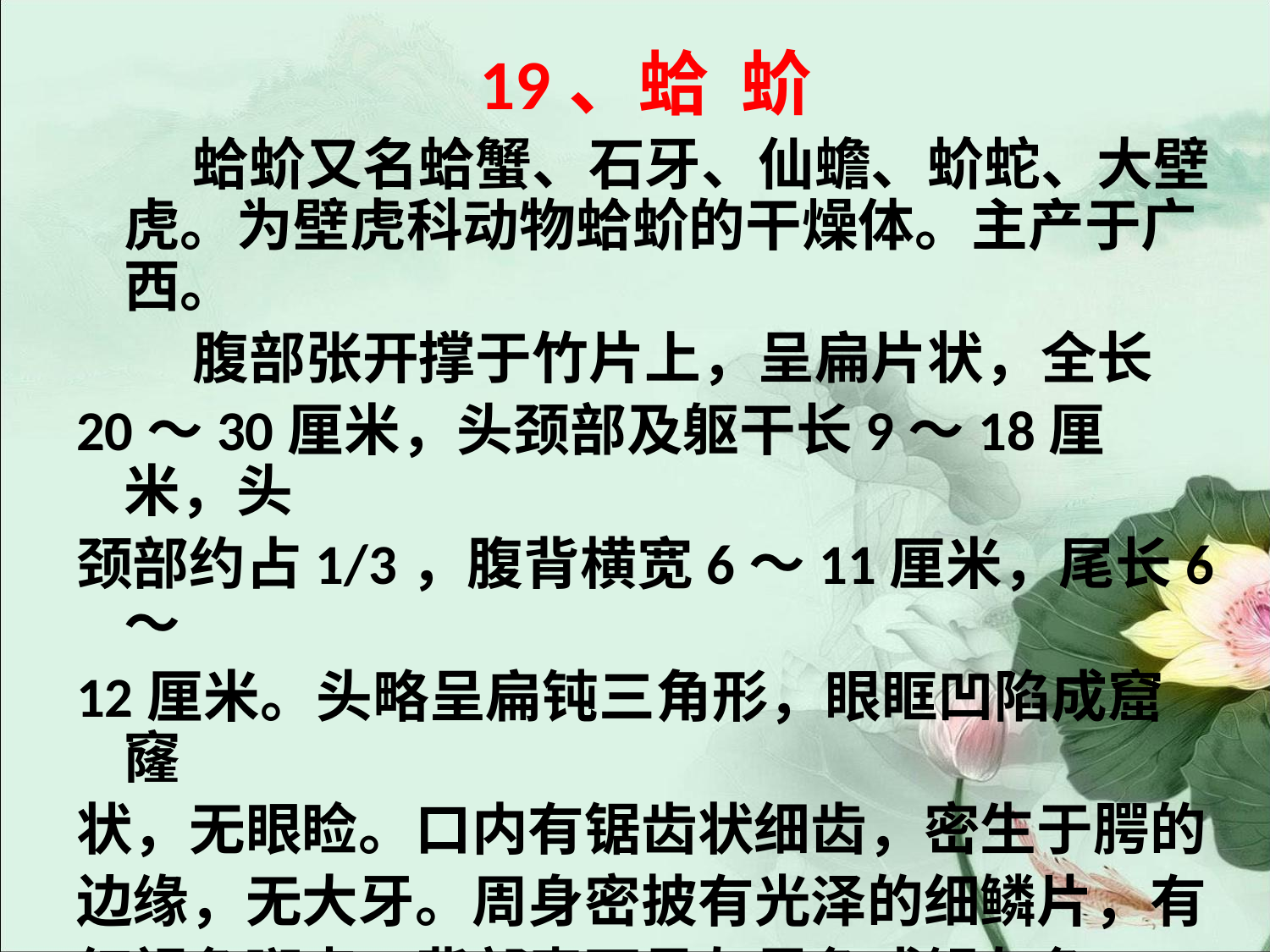

#
19、蛤  蚧
        蛤蚧又名蛤蟹、石牙、仙蟾、蚧蛇、大壁虎。为壁虎科动物蛤蚧的干燥体。主产于广西。
        腹部张开撑于竹片上，呈扁片状，全长
20～30厘米，头颈部及躯干长9～18厘米，头
颈部约占1/3，腹背横宽6～11厘米，尾长6～
12厘米。头略呈扁钝三角形，眼眶凹陷成窟窿
状，无眼睑。口内有锯齿状细齿，密生于腭的
边缘，无大牙。周身密披有光泽的细鳞片，有
红褐色斑点。背部表面呈灰黑色或银灰色，